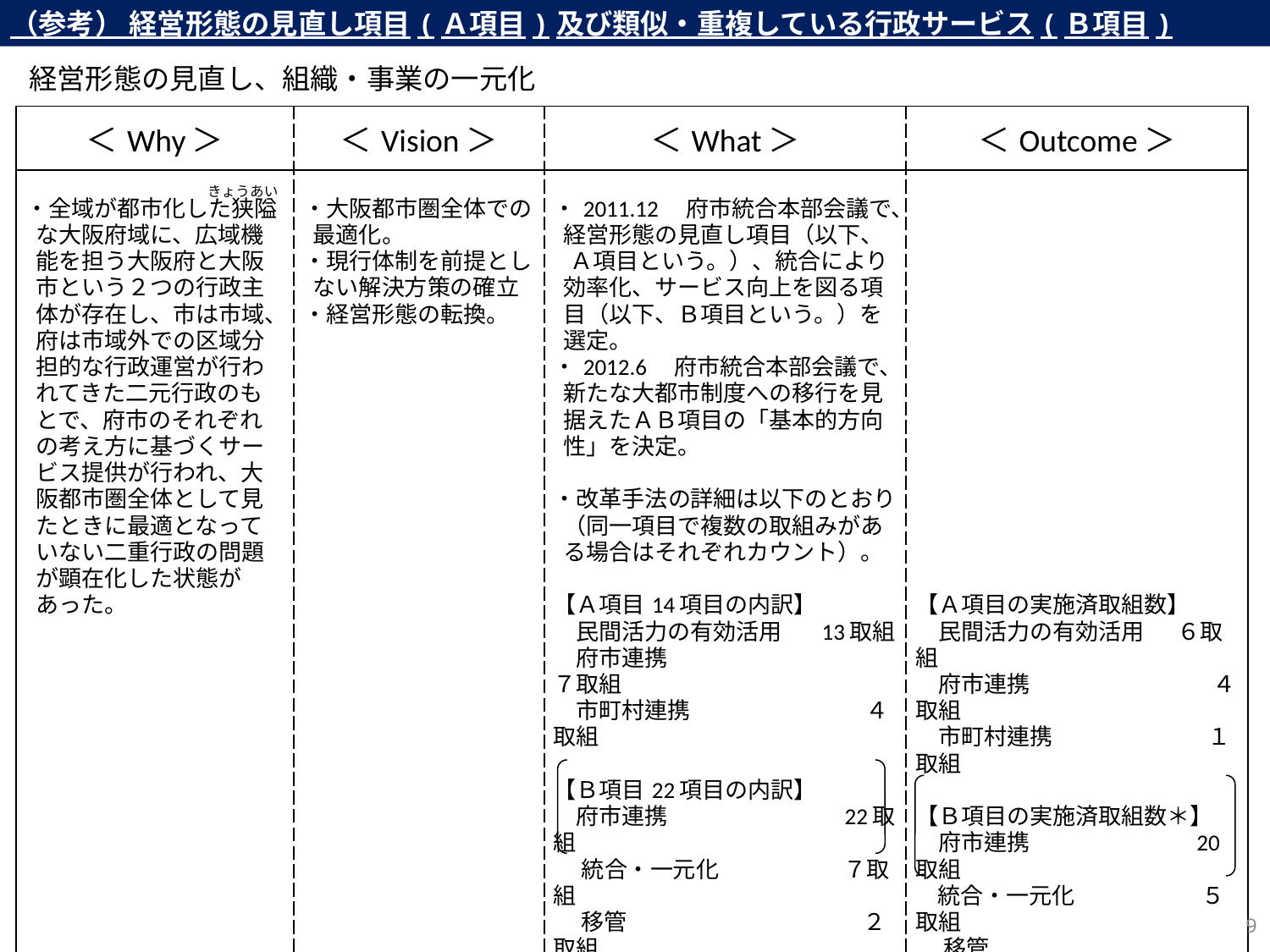

（参考） 経営形態の見直し項目(Ａ項目)及び類似・重複している行政サービス(Ｂ項目)
経営形態の見直し、組織・事業の一元化
| ＜Why＞ | ＜Vision＞ | ＜What＞ | ＜Outcome＞ |
| --- | --- | --- | --- |
| ・全域が都市化した狭隘な大阪府域に、広域機能を担う大阪府と大阪市という２つの行政主体が存在し、市は市域、府は市域外での区域分担的な行政運営が行われてきた二元行政のもとで、府市のそれぞれの考え方に基づくサービス提供が行われ、大阪都市圏全体として見たときに最適となっていない二重行政の問題が顕在化した状態があった。 | ・大阪都市圏全体での最適化。 ・現行体制を前提としない解決方策の確立 ・経営形態の転換。 | ・2011.12　府市統合本部会議で、経営形態の見直し項目（以下、 Ａ項目という。）、統合により効率化、サービス向上を図る項目（以下、Ｂ項目という。）を選定。 ・2012.6　府市統合本部会議で、新たな大都市制度への移行を見据えたＡＢ項目の「基本的方向性」を決定。 ・改革手法の詳細は以下のとおり（同一項目で複数の取組みがある場合はそれぞれカウント）。 【Ａ項目14項目の内訳】 　民間活力の有効活用　 13取組 　府市連携　　　　　　 　　　 ７取組 　市町村連携　　　　 　　　 ４取組 【Ｂ項目22項目の内訳】 　府市連携　　　　 　 22取組 　 統合・一元化　　　 ７取組 　 移管　　　　　　　 ２取組 　 事業見直し・自立化 ４取組 　 役割見直し・機能再編 ９取組 | 【Ａ項目の実施済取組数】 　民間活力の有効活用　 ６取組　 　府市連携　　　　　　 ４取組 　市町村連携　　　　 　 １取組 【Ｂ項目の実施済取組数＊】 　府市連携　　　 　　 20取組 統合・一元化　　　 　５取組 　 移管　　　　　　　 　 ２取組 　 事業見直し・自立化　 ４取組 　 役割見直し・機能再編 ９取組 　＊市存続決定のため検討終了 　　したものも含む。 |
きょうあい

9